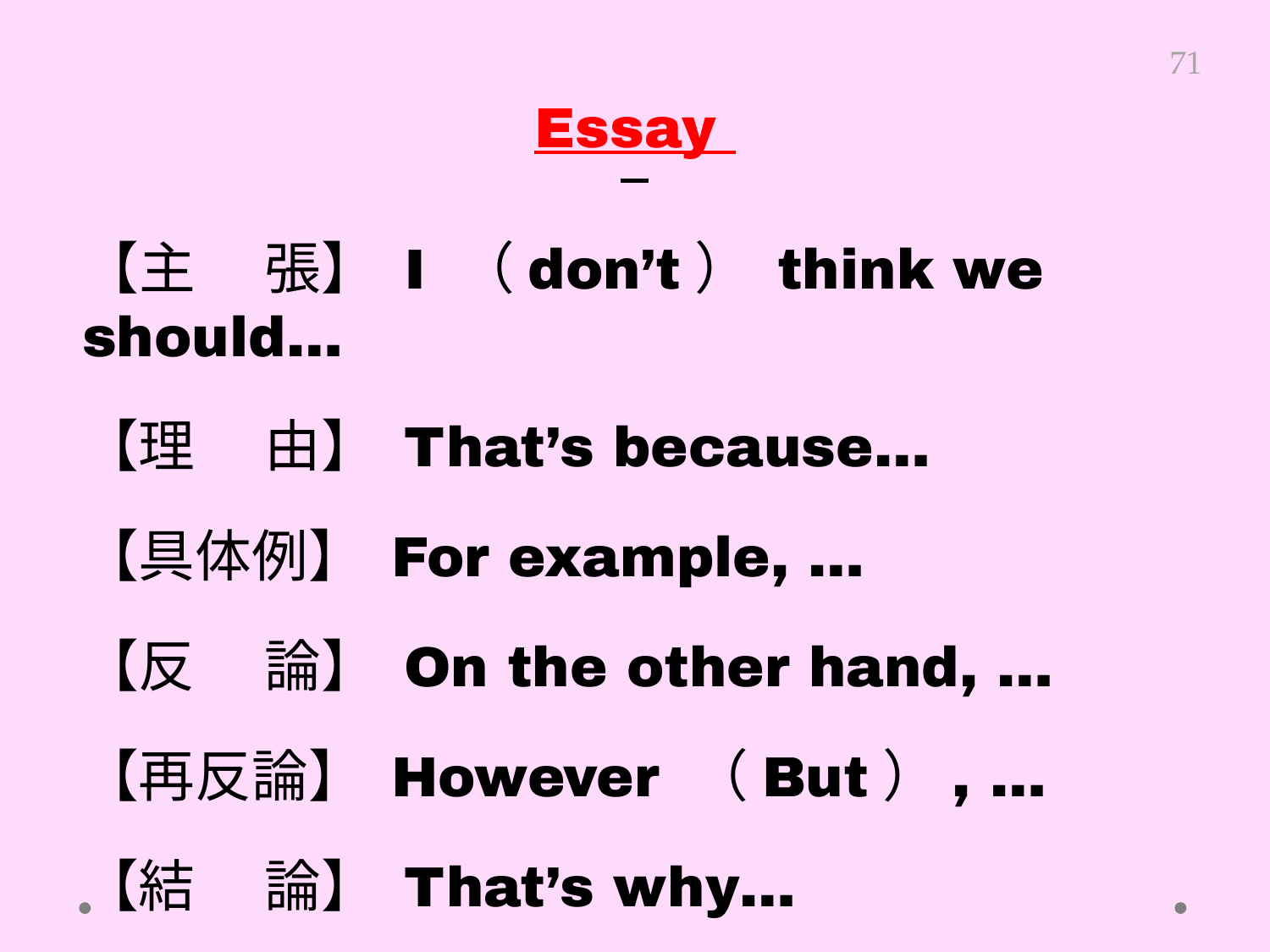

Essay
【主　 張】 I （don’t） think we should…

【理　 由】 That’s because…

【具体例】 For example, …

【反　 論】 On the other hand, …

【再反論】 However （But）, …

【結　 論】 That’s why…